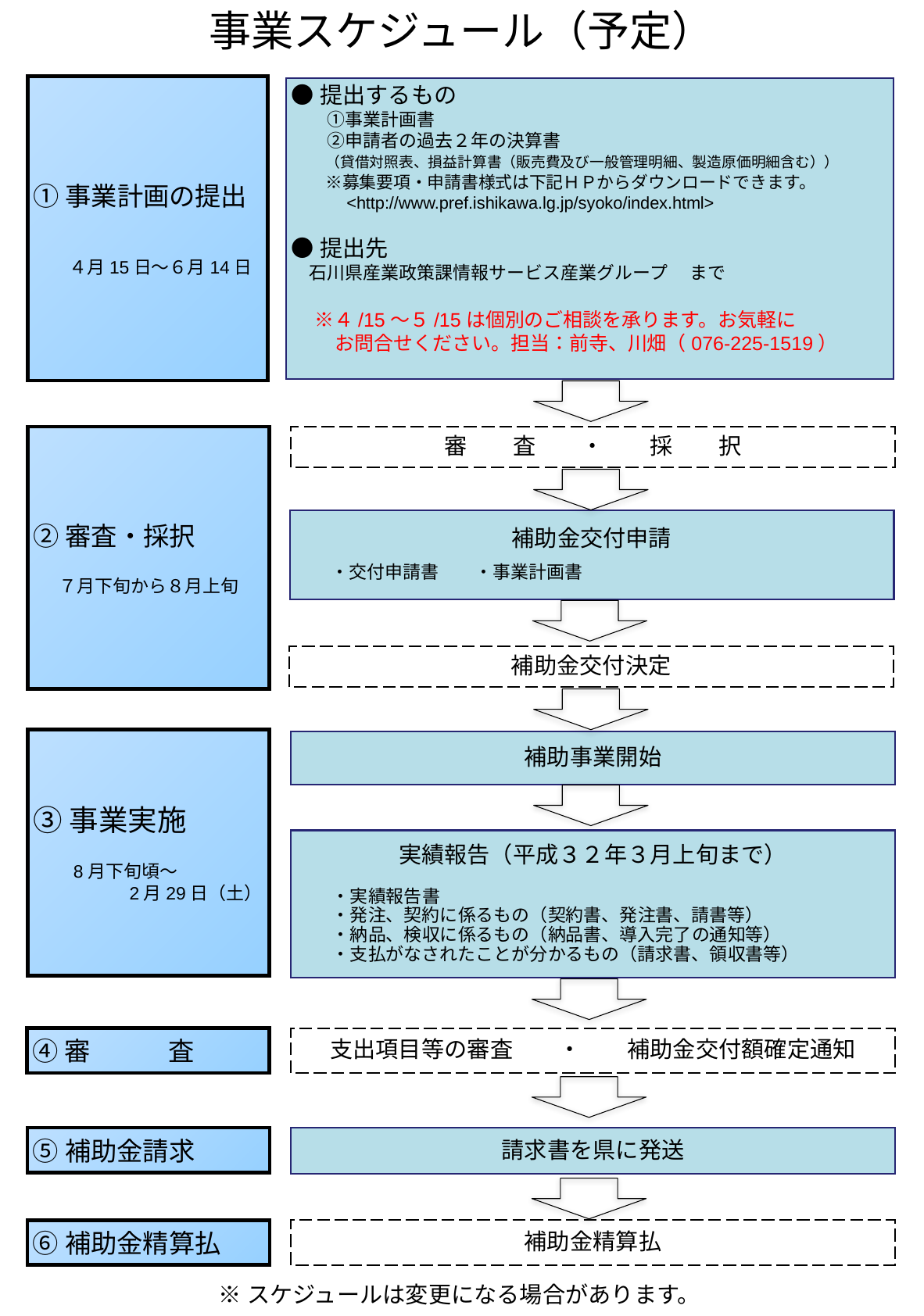

事業スケジュール（予定）
①事業計画の提出

　　４月15日～６月14日
●提出するもの
　　①事業計画書
　　②申請者の過去２年の決算書
　　（貸借対照表、損益計算書（販売費及び一般管理明細、製造原価明細含む））
　　※募集要項・申請書様式は下記ＨＰからダウンロードできます。
　　　<http://www.pref.ishikawa.lg.jp/syoko/index.html>

●提出先
　石川県産業政策課情報サービス産業グループ 　まで

　※４/15～５/15は個別のご相談を承ります。お気軽に
　　 お問合せください。担当：前寺、川畑（076-225-1519）

②審査・採択

７月下旬から８月上旬
審　　査　　・　　採　　択

補助金交付申請

　　・交付申請書　　・事業計画書

補助金交付決定

③事業実施

　　8月下旬頃～
　　　　　2月29日（土）
補助事業開始

実績報告（平成３２年３月上旬まで）

　　・実績報告書
　　・発注、契約に係るもの（契約書、発注書、請書等）
　　・納品、検収に係るもの（納品書、導入完了の通知等）
　　・支払がなされたことが分かるもの（請求書、領収書等）

④審　　　査
支出項目等の審査　　・　　補助金交付額確定通知

⑤補助金請求
請求書を県に発送

⑥補助金精算払
補助金精算払
※スケジュールは変更になる場合があります。